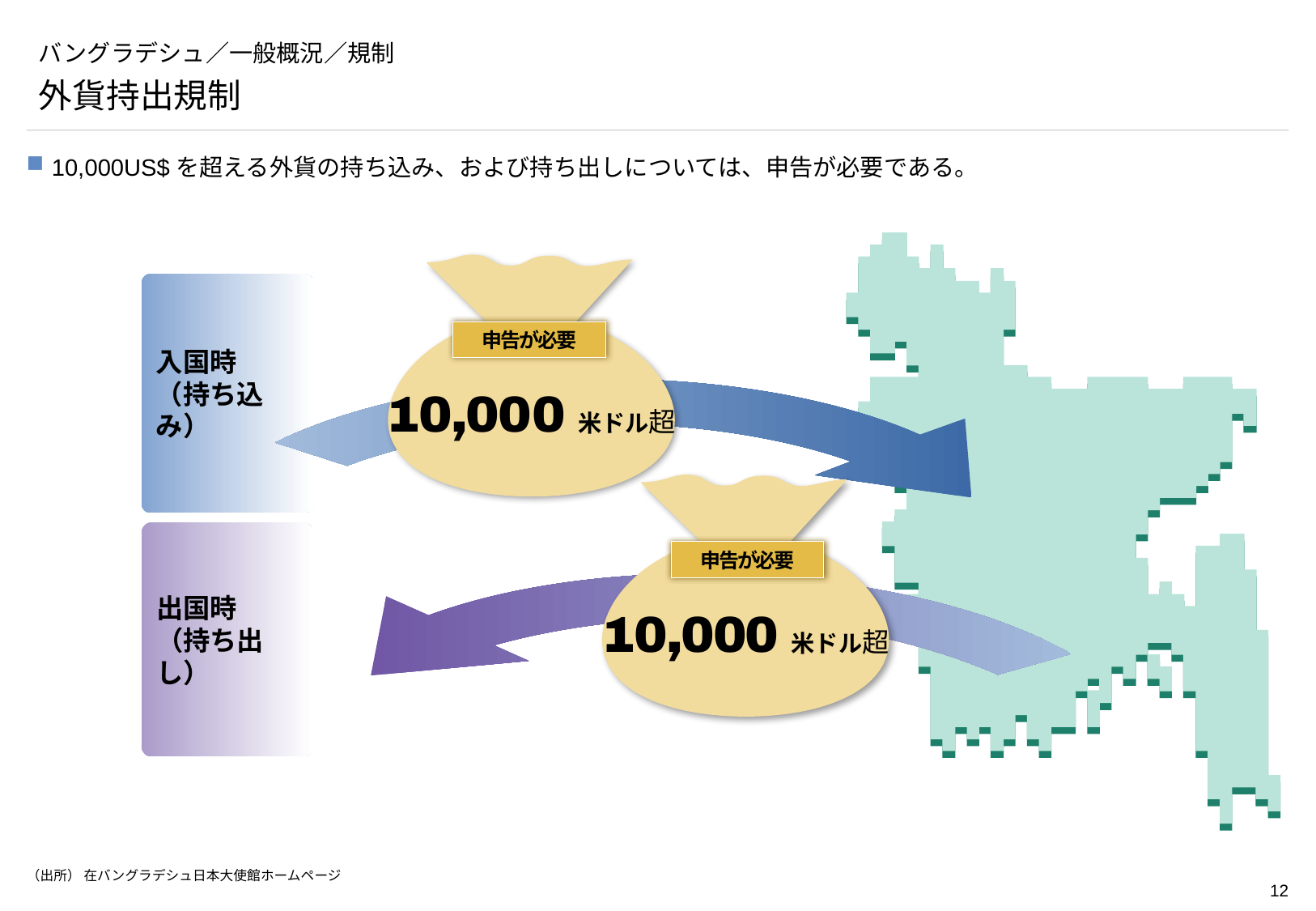

# バングラデシュ／一般概況／規制
外貨持出規制
10,000US$を超える外貨の持ち込み、および持ち出しについては、申告が必要である。

申告が必要
10,000米ドル超
入国時
（持ち込み）

申告が必要
10,000米ドル超
出国時
（持ち出し）

（出所） 在バングラデシュ日本大使館ホームページ